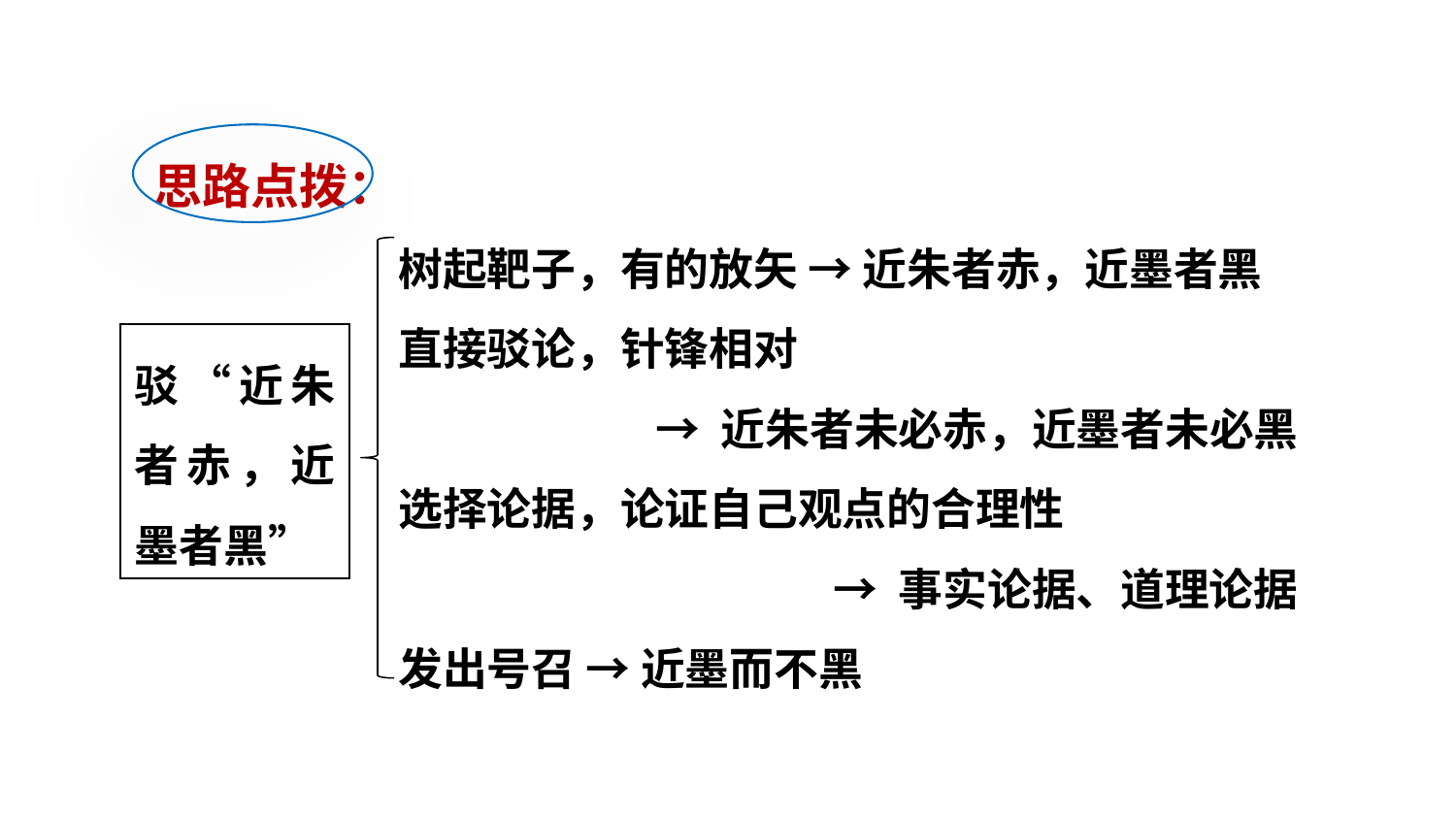

写作实践
思路点拨：

树起靶子，有的放矢 → 近朱者赤，近墨者黑
直接驳论，针锋相对
→ 近朱者未必赤，近墨者未必黑
选择论据，论证自己观点的合理性
→ 事实论据、道理论据
发出号召 → 近墨而不黑

驳“近朱者赤，近墨者黑”